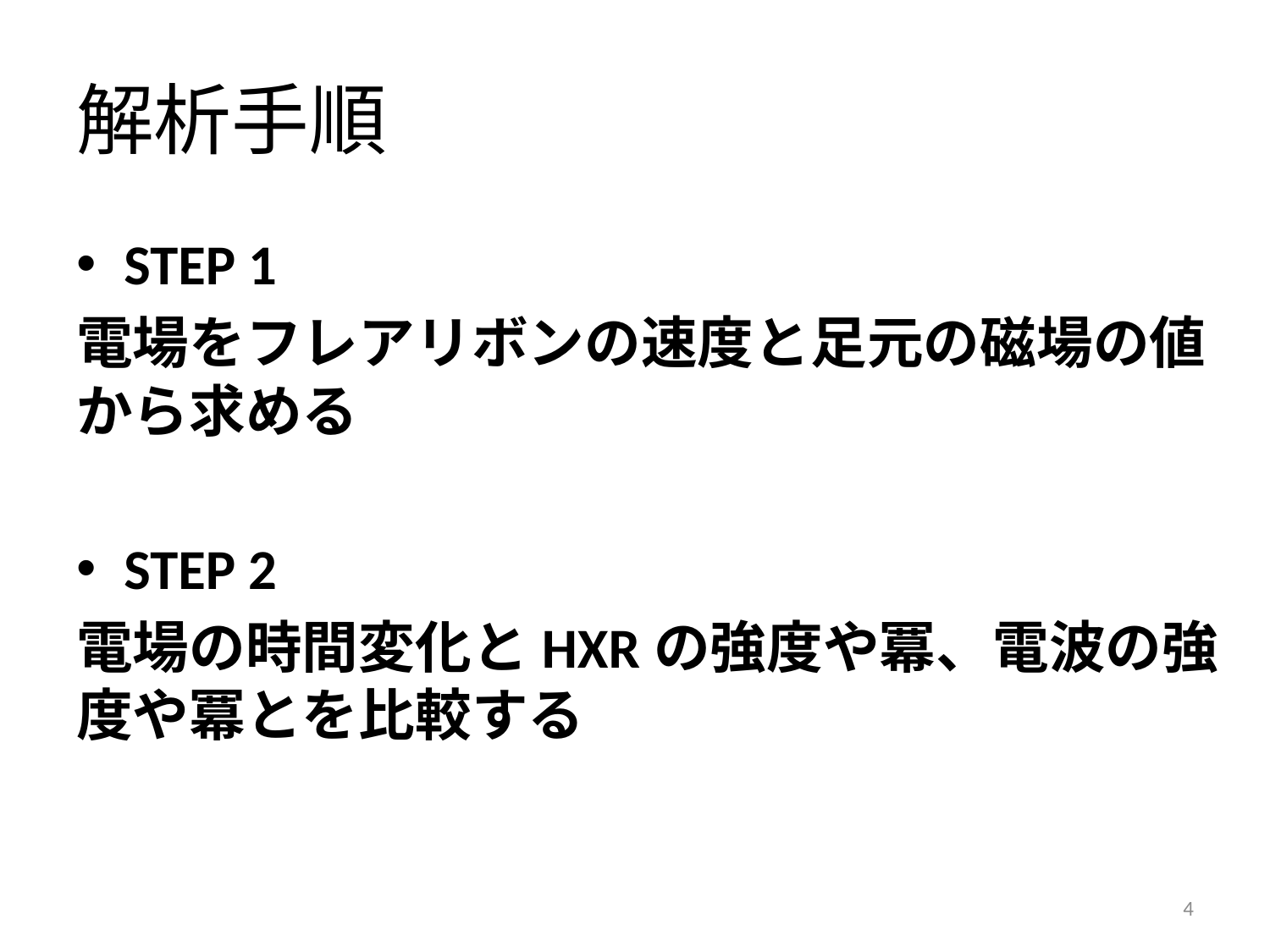

# 解析手順
STEP 1
電場をフレアリボンの速度と足元の磁場の値から求める

STEP 2
電場の時間変化とHXRの強度や冪、電波の強度や冪とを比較する

4